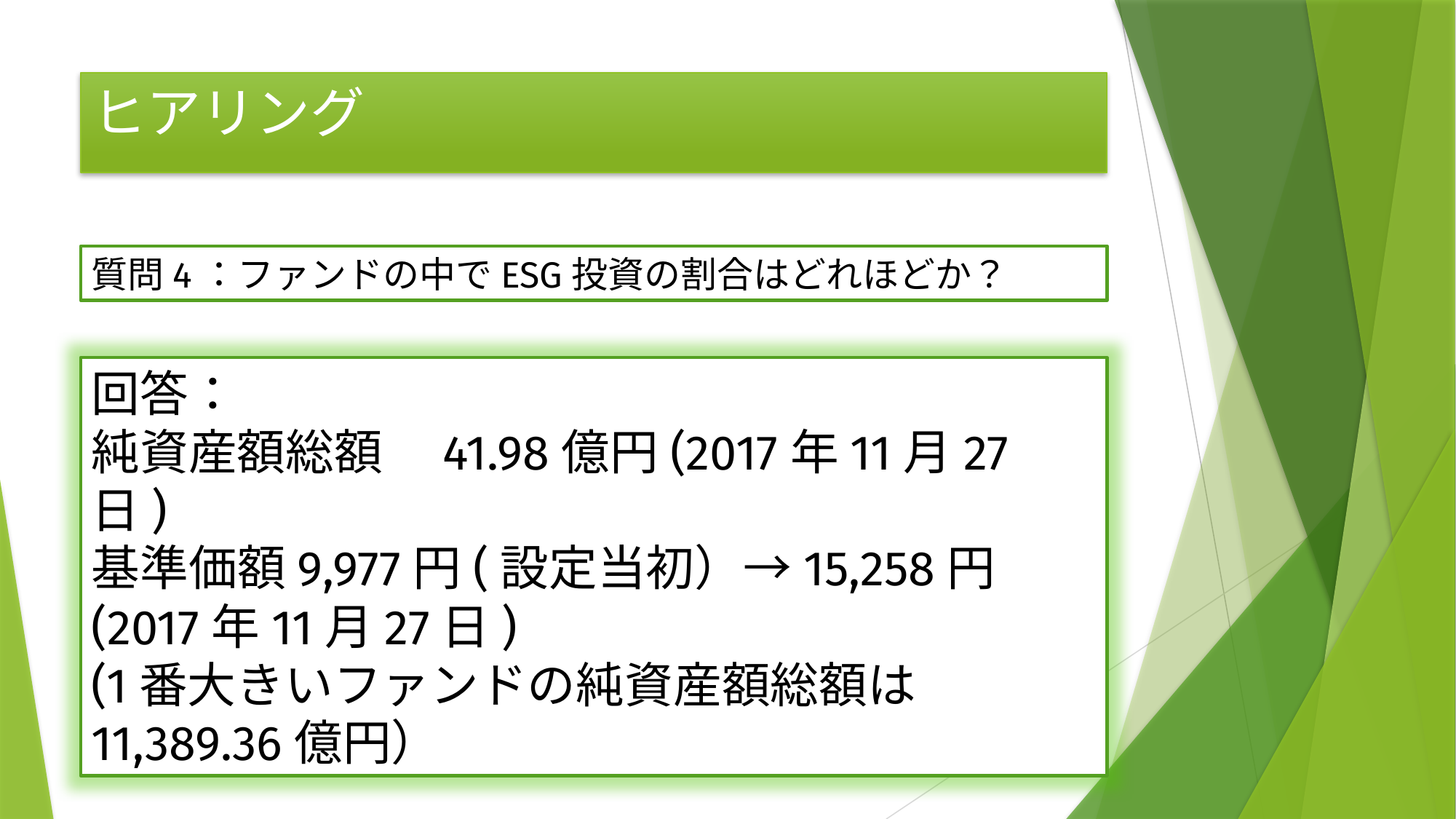

# ヒアリング

質問4：ファンドの中でESG投資の割合はどれほどか？
回答：
純資産額総額　41.98億円(2017年11月27日)
基準価額9,977円(設定当初）→15,258円(2017年11月27日)
(1番大きいファンドの純資産額総額は11,389.36億円）